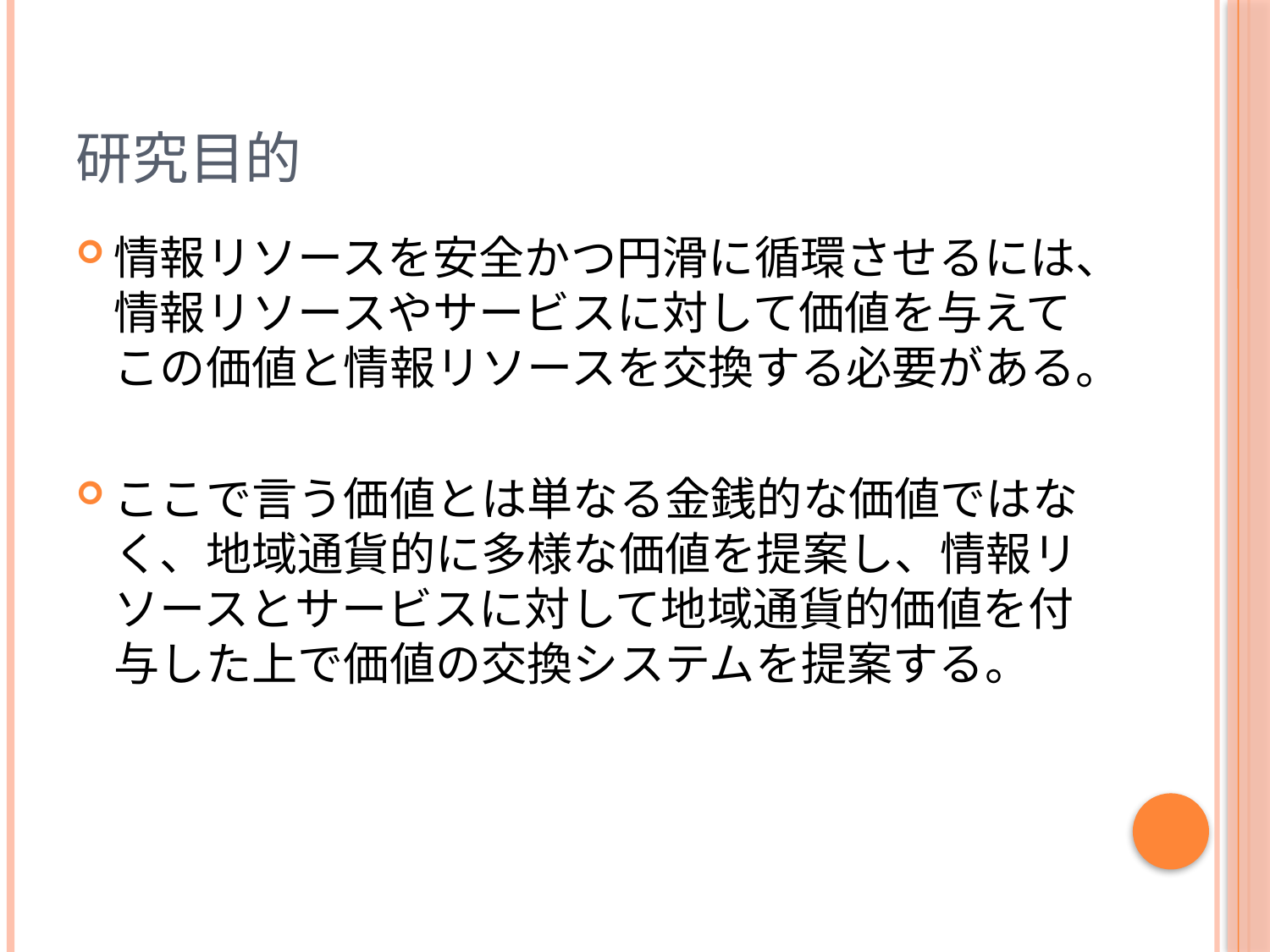

# 研究目的
情報リソースを安全かつ円滑に循環させるには、情報リソースやサービスに対して価値を与えてこの価値と情報リソースを交換する必要がある。

ここで言う価値とは単なる金銭的な価値ではなく、地域通貨的に多様な価値を提案し、情報リソースとサービスに対して地域通貨的価値を付与した上で価値の交換システムを提案する。